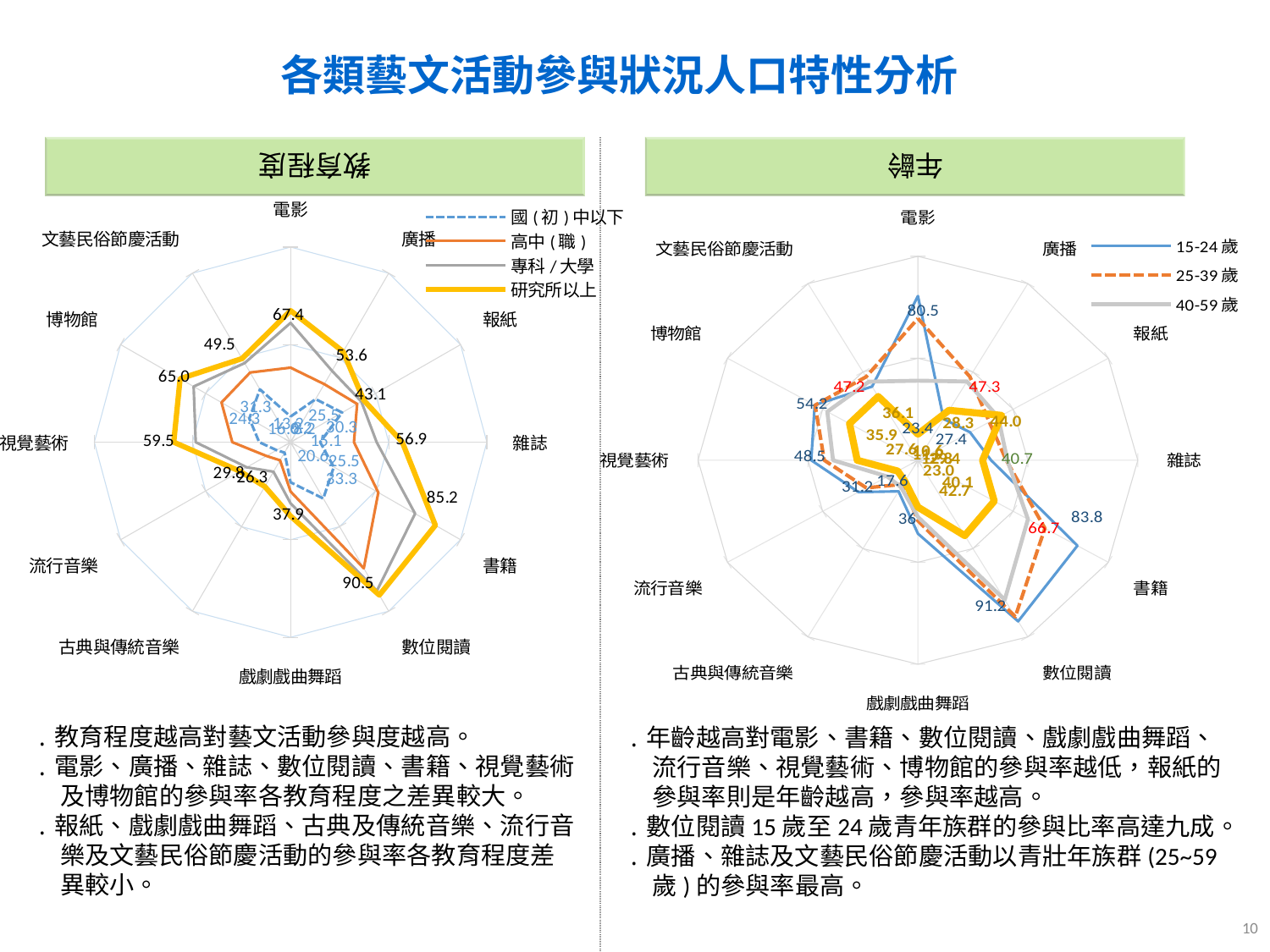

年齡
教育程度
各類藝文活動參與狀況人口特性分析

### Chart

| Category | 國(初)中以下 | 高中(職) | 專科/大學 | 研究所以上 |
|---|---|---|---|---|
| 電影 | 13.155750991759716 | 38.17577618612649 | 61.150606400966 | 67.40599541537651 |
| 廣播 | 25.47796085371614 | 34.34162163149614 | 42.248035556928656 | 53.596849378584466 |
| 報紙 | 30.342981149825306 | 39.18154784622464 | 41.65633524214992 | 43.06034187674396 |
| 雜誌 | 15.063583706931563 | 32.29109311915599 | 43.85440135563897 | 56.93576453732591 |
| 書籍 | 25.456654119748407 | 51.633041114756075 | 73.26358823767504 | 85.20928121413137 |
| 數位閱讀 | 33.32321596304603 | 74.65643500952952 | 87.98581020872739 | 90.49965905479448 |
| 戲劇戲曲舞蹈 | 20.5717681565952 | 25.298768881407703 | 31.388387502859665 | 37.91209204381815 |
| 古典與傳統音樂 | 6.169808190891364 | 10.73580224223598 | 17.481950565481984 | 26.254599404246175 |
| 流行音樂 | 8.227016114364119 | 14.14299263022428 | 25.794370577833924 | 29.78608170090724 |
| 視覺藝術 | 16.003619431690392 | 29.714204502372805 | 48.345679883078205 | 59.5445414175691 |
| 博物館 | 24.311759177982182 | 40.641658741521034 | 57.02284829719528 | 64.9936953963168 |
| 文藝民俗節慶活動 | 31.25431093599687 | 41.2403159047163 | 46.83479223293373 | 49.48676432828583 |

### Chart

| Category | 15-24歲 | 25-39歲 | 40-59歲 | 65歲及以上 |
|---|---|---|---|---|
| 電影 | 80.5 | 69.5 | 39.0 | 12.8 |
| 廣播 | 23.4 | 47.3 | 44.6 | 28.3 |
| 報紙 | 27.4 | 37.5 | 42.2 | 44.0 |
| 雜誌 | 33.3 | 40.2 | 40.7 | 29.4 |
| 書籍 | 83.8 | 66.7 | 57.8 | 40.1 |
| 數位閱讀 | 91.2 | 88.6 | 79.0 | 42.7 |
| 戲劇戲曲舞蹈 | 36.0 | 29.7 | 27.8 | 23.0 |
| 古典與傳統音樂 | 17.6 | 13.6 | 15.3 | 11.9 |
| 流行音樂 | 31.2 | 27.1 | 16.0 | 10.6 |
| 視覺藝術 | 48.5 | 42.6 | 38.6 | 27.6 |
| 博物館 | 54.2 | 54.0 | 47.6 | 35.9 |
| 文藝民俗節慶活動 | 41.7 | 47.2 | 44.5 | 36.1 |
․教育程度越高對藝文活動參與度越高。
․電影、廣播、雜誌、數位閱讀、書籍、視覺藝術及博物館的參與率各教育程度之差異較大。
․報紙、戲劇戲曲舞蹈、古典及傳統音樂、流行音樂及文藝民俗節慶活動的參與率各教育程度差異較小。
․年齡越高對電影、書籍、數位閱讀、戲劇戲曲舞蹈、流行音樂、視覺藝術、博物館的參與率越低，報紙的參與率則是年齡越高，參與率越高。
․數位閱讀15歲至24歲青年族群的參與比率高達九成。
․廣播、雜誌及文藝民俗節慶活動以青壯年族群(25~59歲)的參與率最高。
10